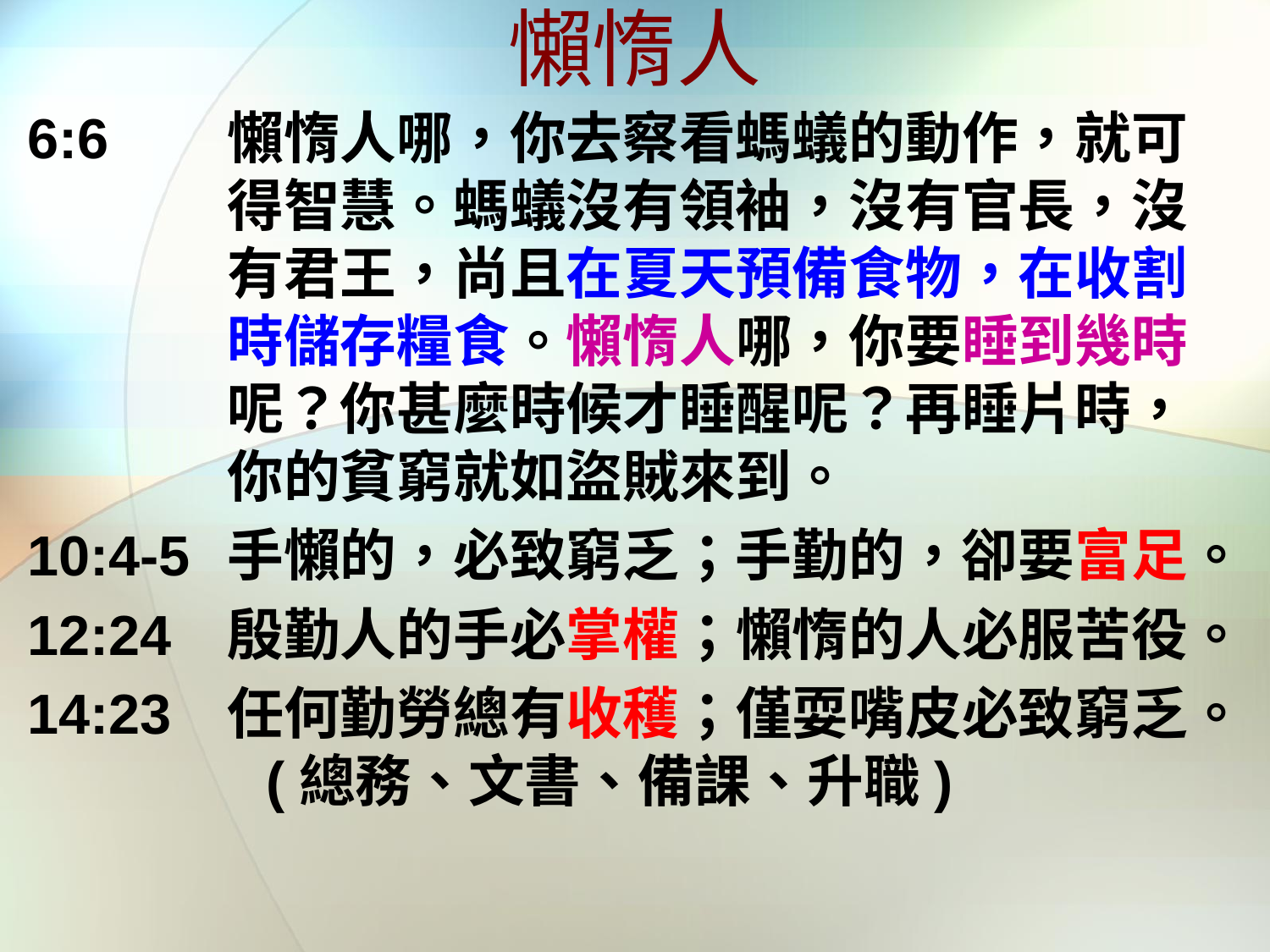

# 懶惰人
6:6	懶惰人哪，你去察看螞蟻的動作，就可得智慧。螞蟻沒有領袖，沒有官長，沒有君王，尚且在夏天預備食物，在收割時儲存糧食。懶惰人哪，你要睡到幾時呢？你甚麼時候才睡醒呢？再睡片時，你的貧窮就如盜賊來到。
10:4-5	手懶的，必致窮乏；手勤的，卻要富足。
12:24	殷勤人的手必掌權；懶惰的人必服苦役。
14:23	任何勤勞總有收穫；僅耍嘴皮必致窮乏。  (總務、文書、備課、升職)